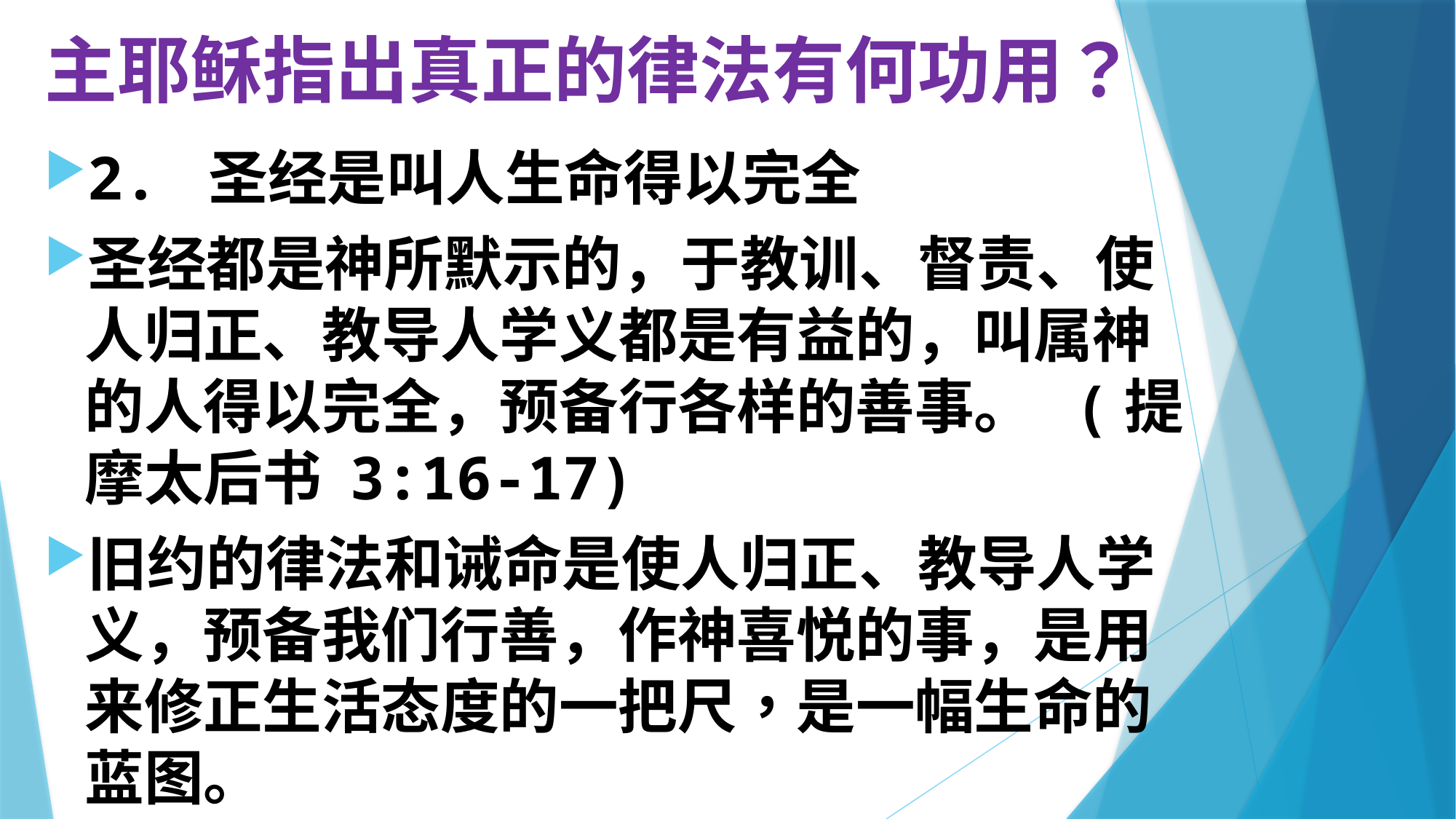

# 主耶稣指出真正的律法有何功用？
2. 圣经是叫人生命得以完全
圣经都是神所默示的，于教训、督责、使人归正、教导人学义都是有益的，叫属神的人得以完全，预备行各样的善事。  (提摩太后书 3:16-17)
旧约的律法和诫命是使人归正、教导人学义，预备我们行善，作神喜悦的事，是用来修正生活态度的一把尺，是一幅生命的蓝图。